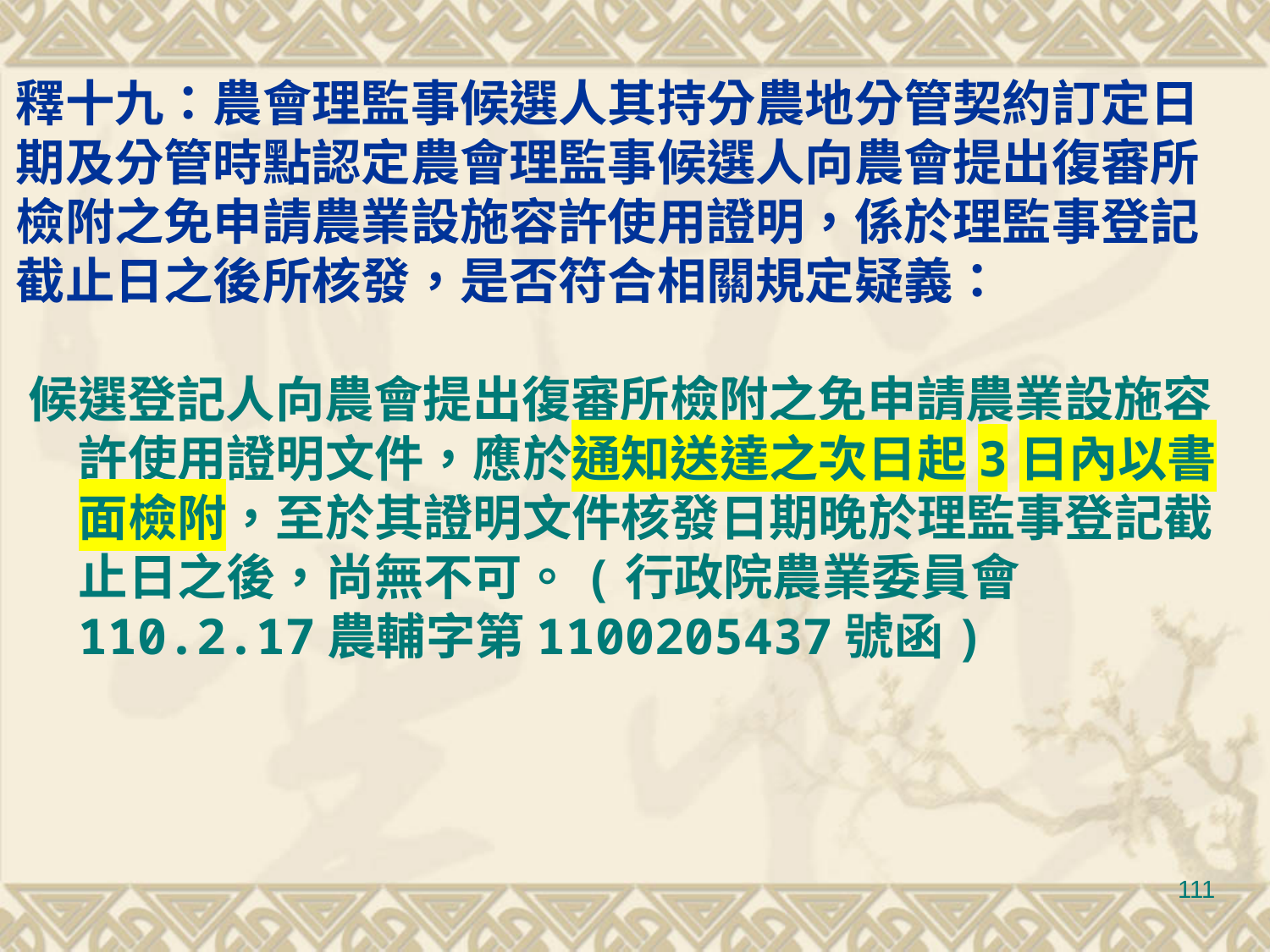

釋十九：農會理監事候選人其持分農地分管契約訂定日期及分管時點認定農會理監事候選人向農會提出復審所檢附之免申請農業設施容許使用證明，係於理監事登記截止日之後所核發，是否符合相關規定疑義：

候選登記人向農會提出復審所檢附之免申請農業設施容許使用證明文件，應於通知送達之次日起3日內以書面檢附，至於其證明文件核發日期晚於理監事登記截止日之後，尚無不可。(行政院農業委員會110.2.17農輔字第1100205437號函)

111